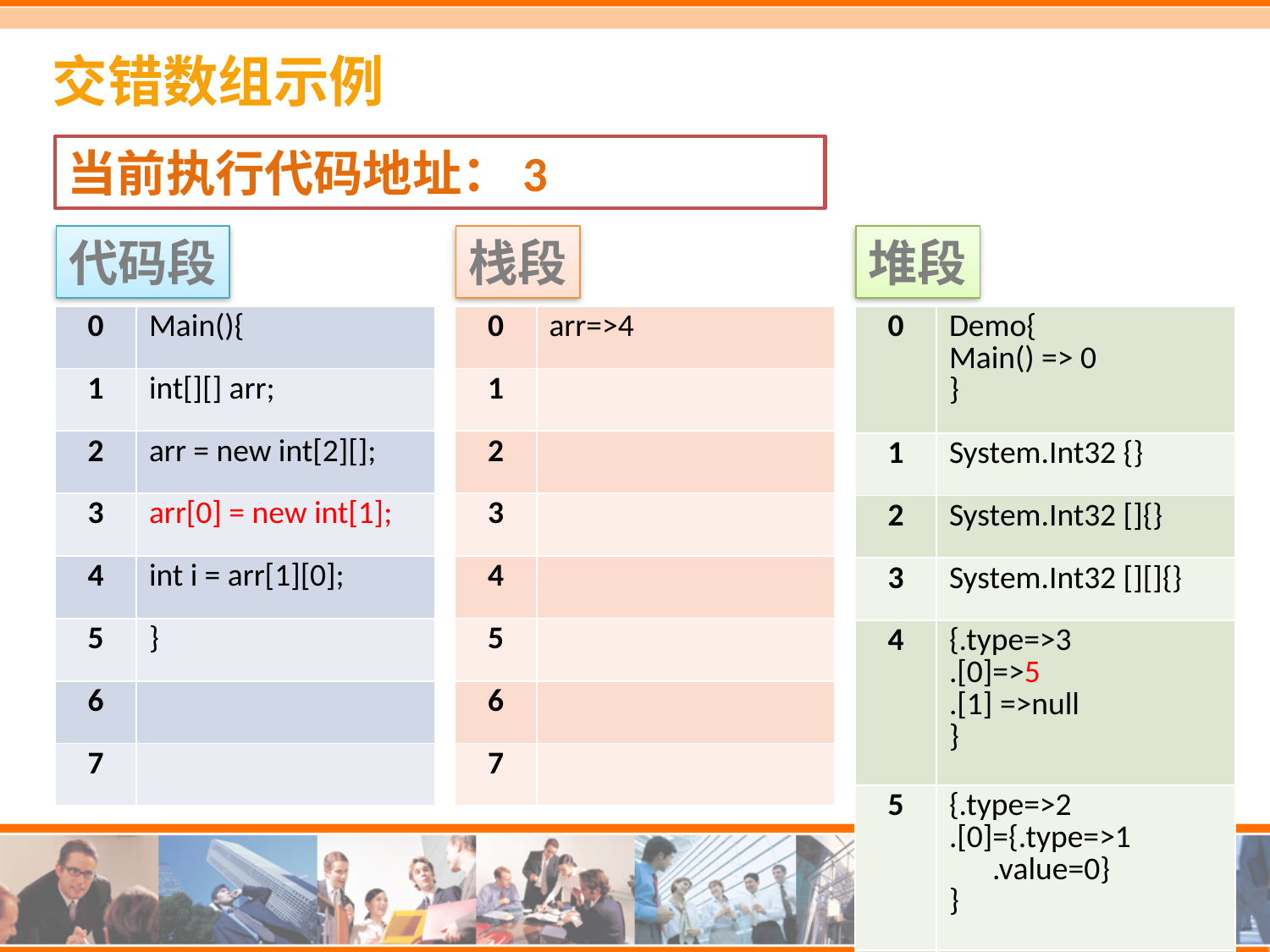

# 交错数组示例
当前执行代码地址：3
代码段
栈段
堆段
| 0 | Main(){ |
| --- | --- |
| 1 | int[][] arr; |
| 2 | arr = new int[2][]; |
| 3 | arr[0] = new int[1]; |
| 4 | int i = arr[1][0]; |
| 5 | } |
| 6 |  |
| 7 |  |
| 0 | arr=>4 |
| --- | --- |
| 1 |  |
| 2 |  |
| 3 |  |
| 4 |  |
| 5 |  |
| 6 |  |
| 7 |  |
| 0 | Demo{ Main() => 0 } |
| --- | --- |
| 1 | System.Int32 {} |
| 2 | System.Int32 []{} |
| 3 | System.Int32 [][]{} |
| 4 | {.type=>3 .[0]=>5 .[1] =>null } |
| 5 | {.type=>2 .[0]={.type=>1 .value=0} } |
| 6 |  |
| 7 |  |